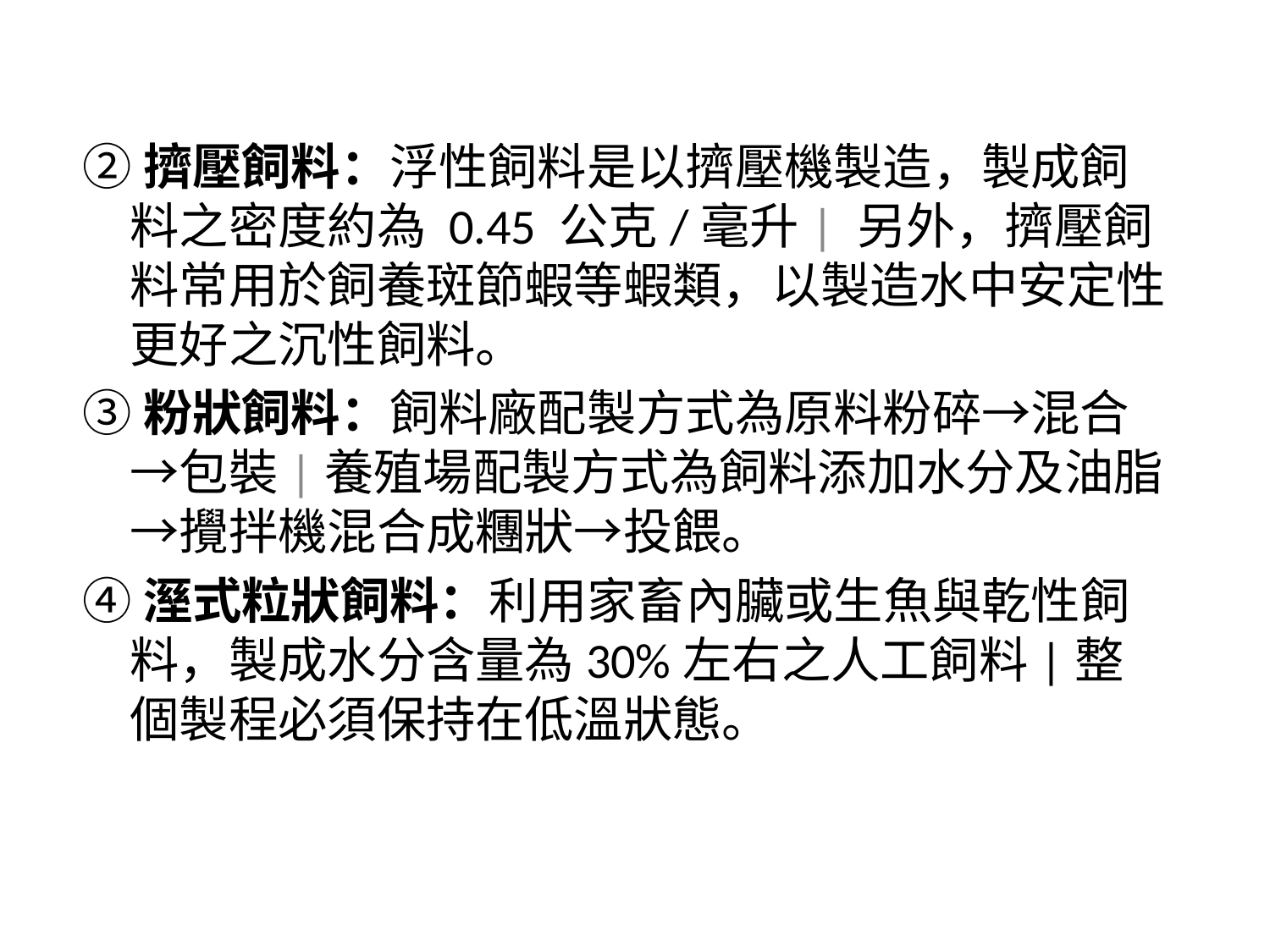

#
②擠壓飼料：浮性飼料是以擠壓機製造，製成飼料之密度約為 0.45 公克/毫升| 另外，擠壓飼料常用於飼養斑節蝦等蝦類，以製造水中安定性更好之沉性飼料。
③粉狀飼料：飼料廠配製方式為原料粉碎→混合→包裝|養殖場配製方式為飼料添加水分及油脂→攪拌機混合成糰狀→投餵。
④溼式粒狀飼料：利用家畜內臟或生魚與乾性飼料，製成水分含量為30%左右之人工飼料|整個製程必須保持在低溫狀態。